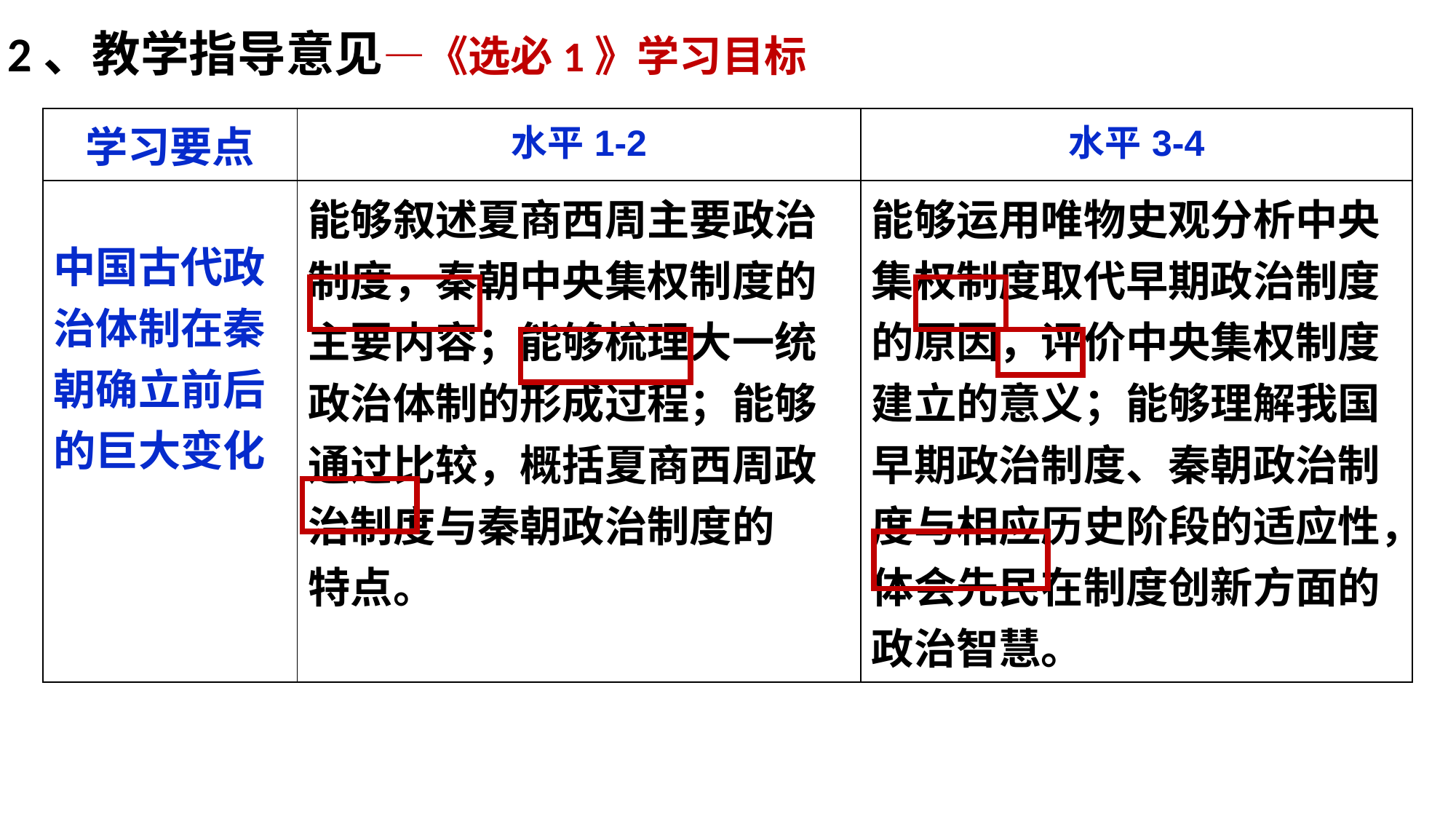

2、教学指导意见—《选必1》学习目标
| 学习要点 | 水平1-2 | 水平3-4 |
| --- | --- | --- |
| 中国古代政治体制在秦朝确立前后的巨大变化 | 能够叙述夏商西周主要政治制度，秦朝中央集权制度的主要内容；能够梳理大一统政治体制的形成过程；能够 通过比较，概括夏商西周政治制度与秦朝政治制度的 特点。 | 能够运用唯物史观分析中央集权制度取代早期政治制度的原因，评价中央集权制度建立的意义；能够理解我国早期政治制度、秦朝政治制度与相应历史阶段的适应性，体会先民在制度创新方面的政治智慧。 |